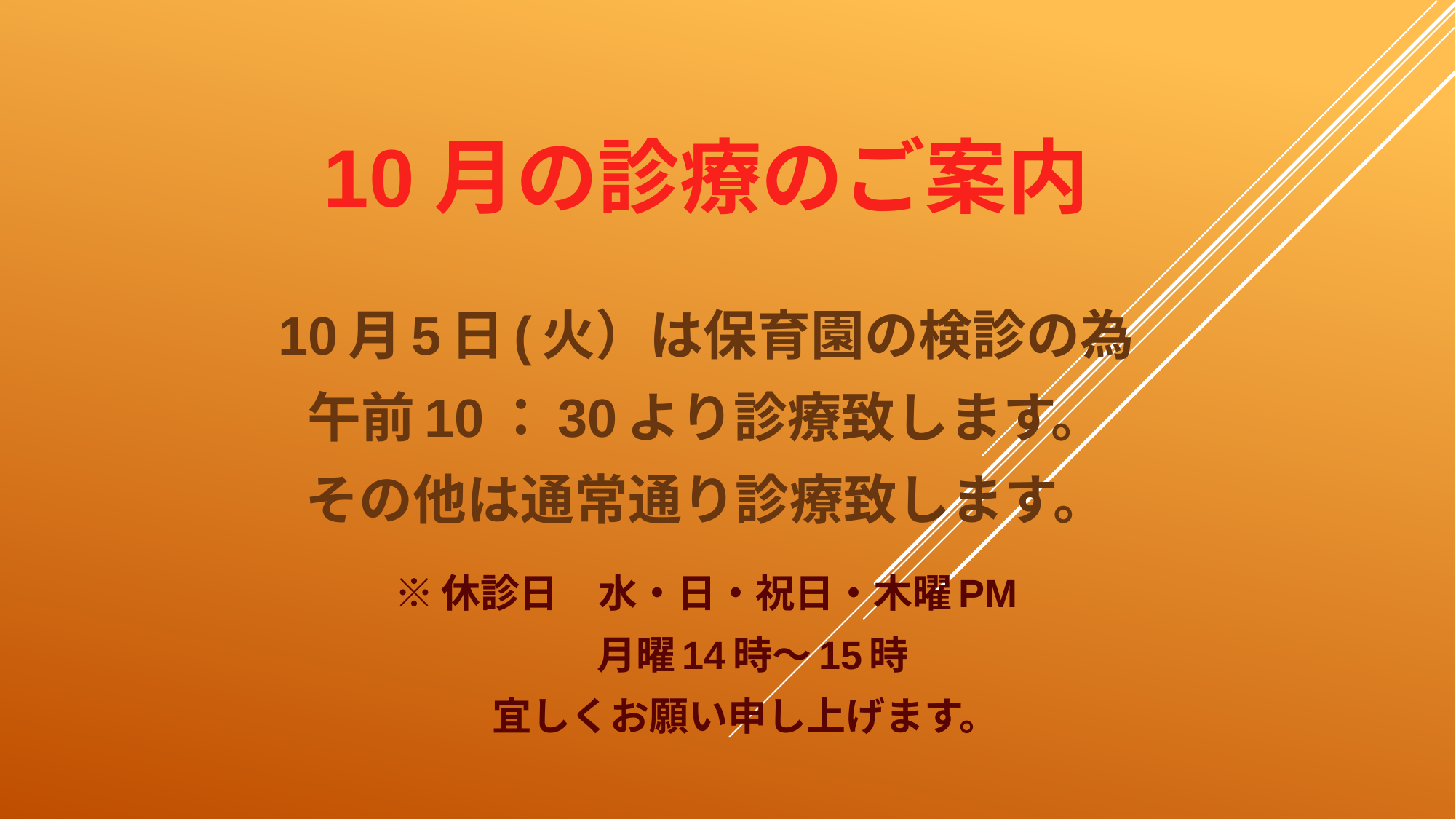

# 10月の診療のご案内
10月5日(火）は保育園の検診の為
午前10：30より診療致します。
その他は通常通り診療致します。

※休診日　水・日・祝日・木曜PM
　      月曜14時～15時
　　宜しくお願い申し上げます。